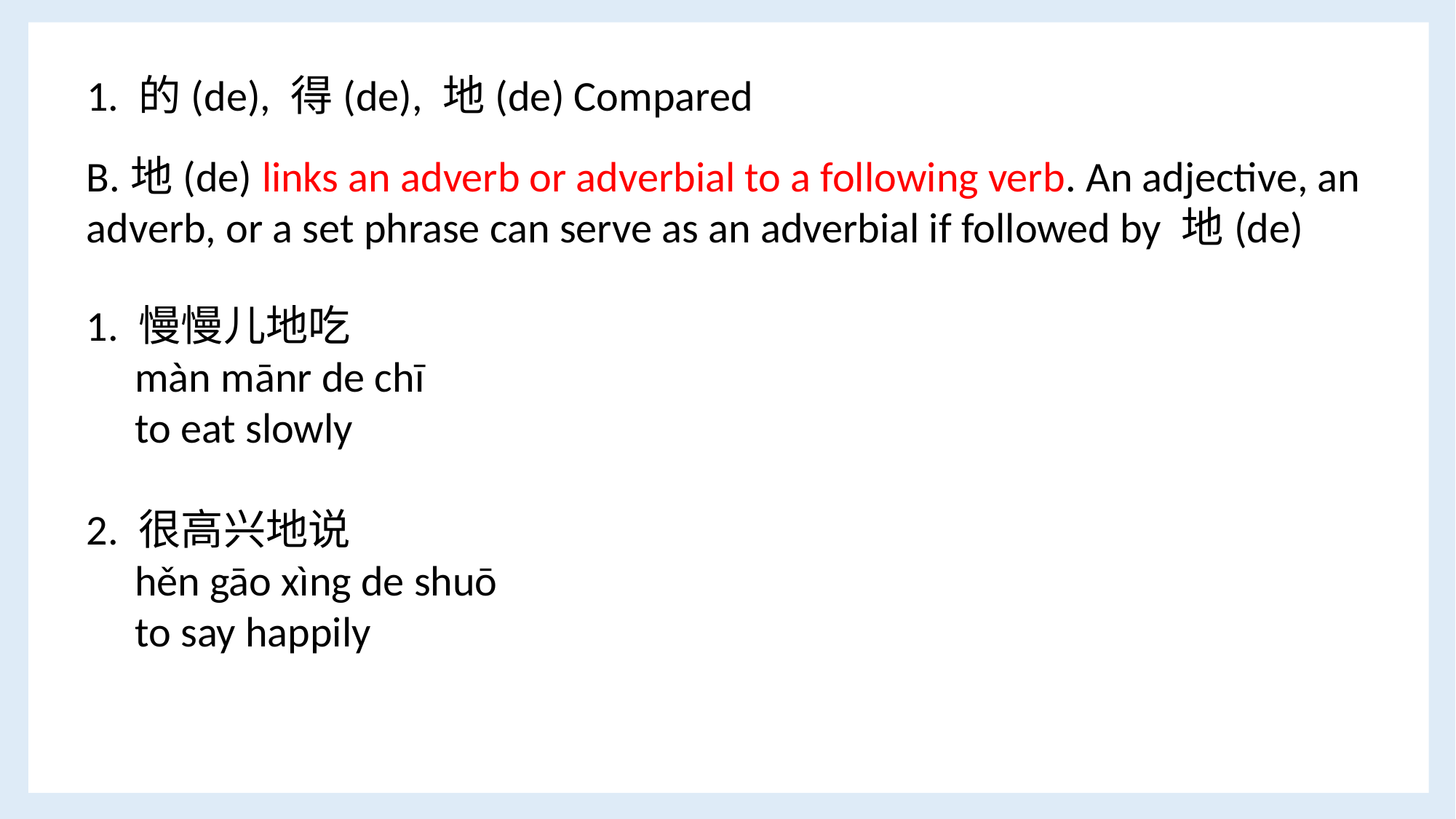

1. 的(de), 得(de), 地(de) Compared
B.地(de) links an adverb or adverbial to a following verb. An adjective, an adverb, or a set phrase can serve as an adverbial if followed by 地(de)
1. 慢慢儿地吃
     màn mānr de chī
     to eat slowly

2. 很高兴地说
     hěn gāo xìng de shuō
     to say happily